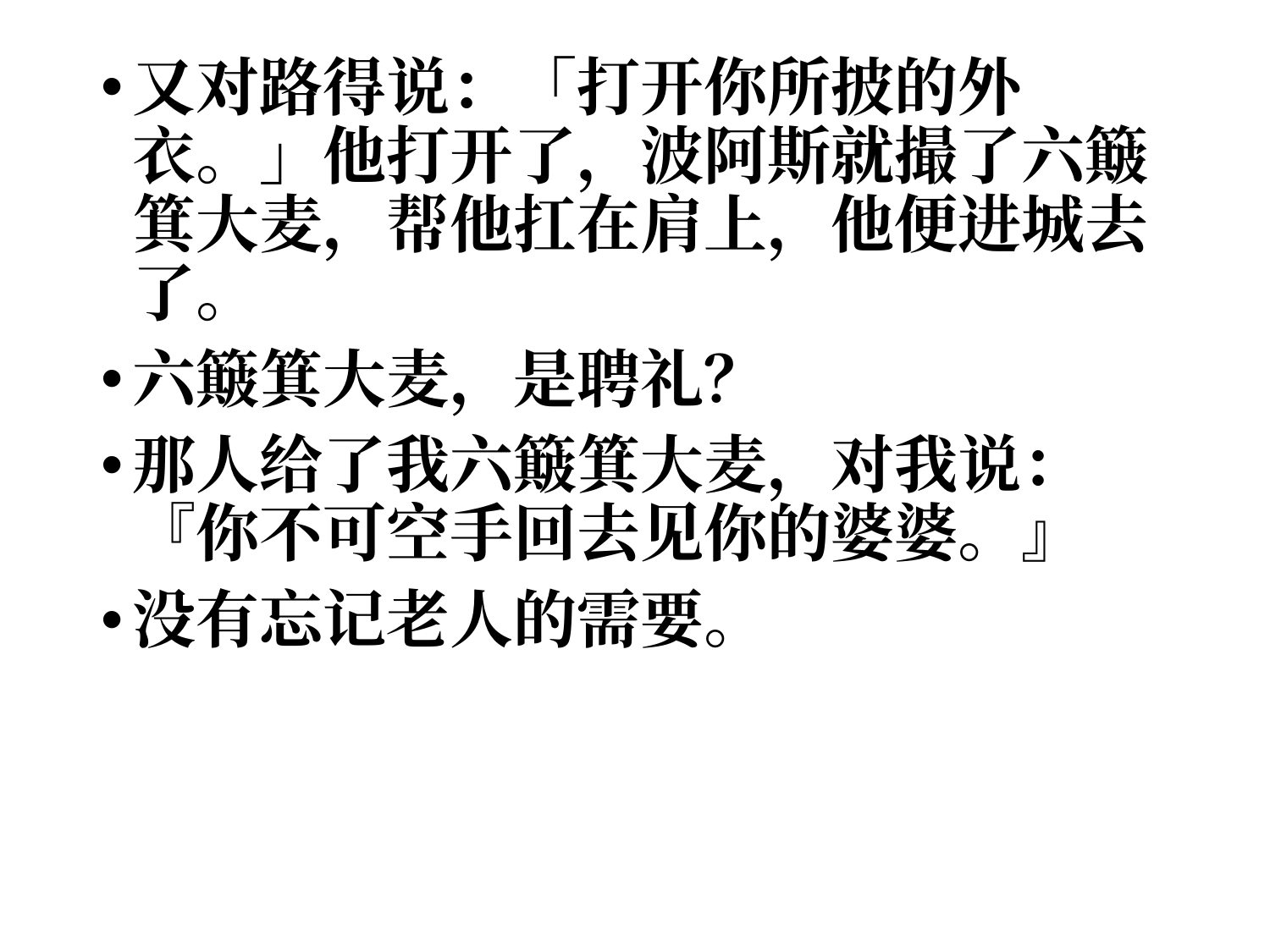

又对路得说：「打开你所披的外衣。」他打开了，波阿斯就撮了六簸箕大麦，帮他扛在肩上，他便进城去了。
六簸箕大麦，是聘礼？
那人给了我六簸箕大麦，对我说：『你不可空手回去见你的婆婆。』
没有忘记老人的需要。